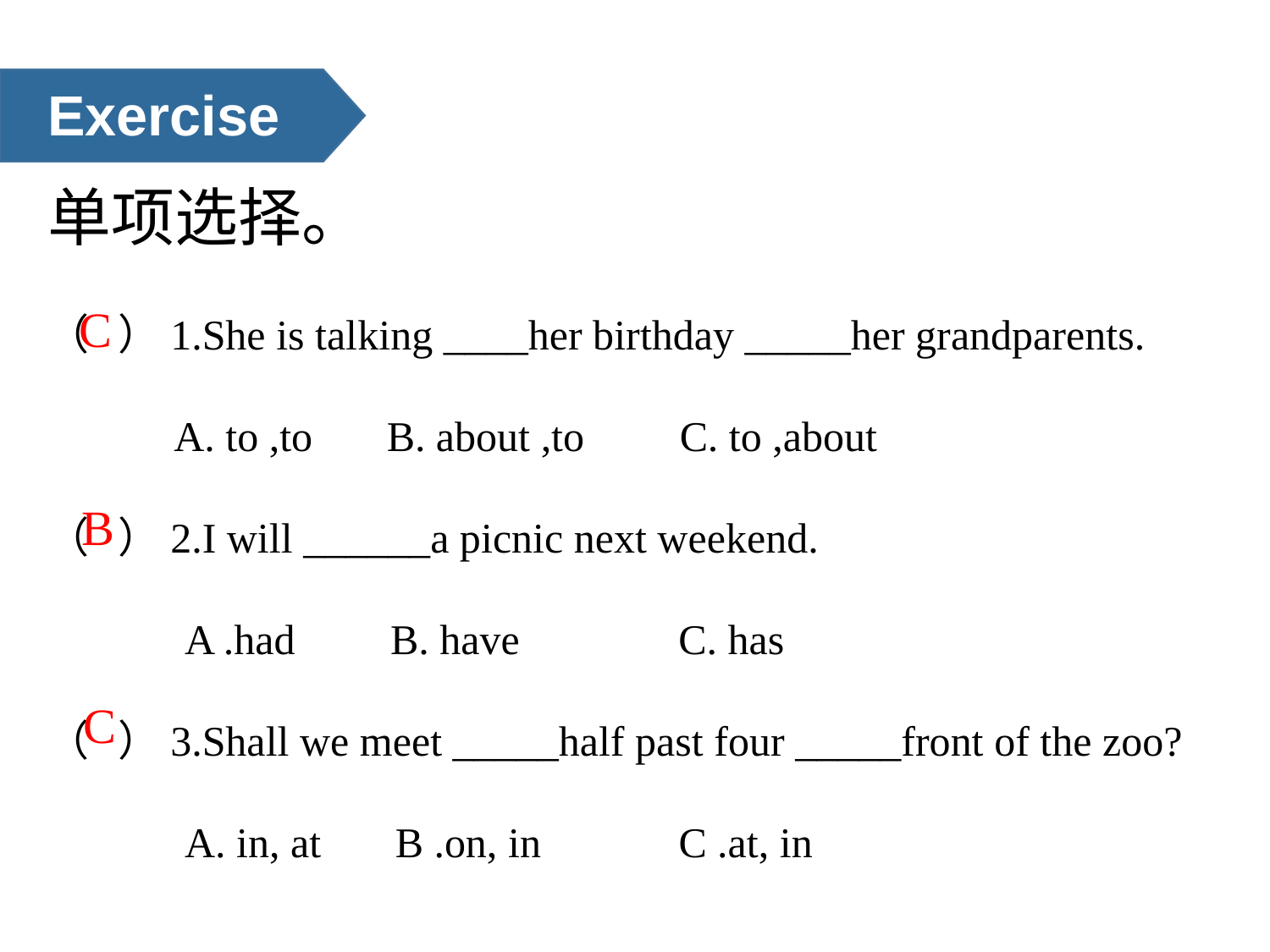

Exercise
单项选择。
（   ）1.She is talking ____her birthday _____her grandparents.
            A. to ,to       B. about ,to         C. to ,about
（   ）2.I will ______a picnic next weekend.
             A .had         B. have               C. has
（   ）3.Shall we meet _____half past four _____front of the zoo?
             A. in, at       B .on, in             C .at, in
C
B
C